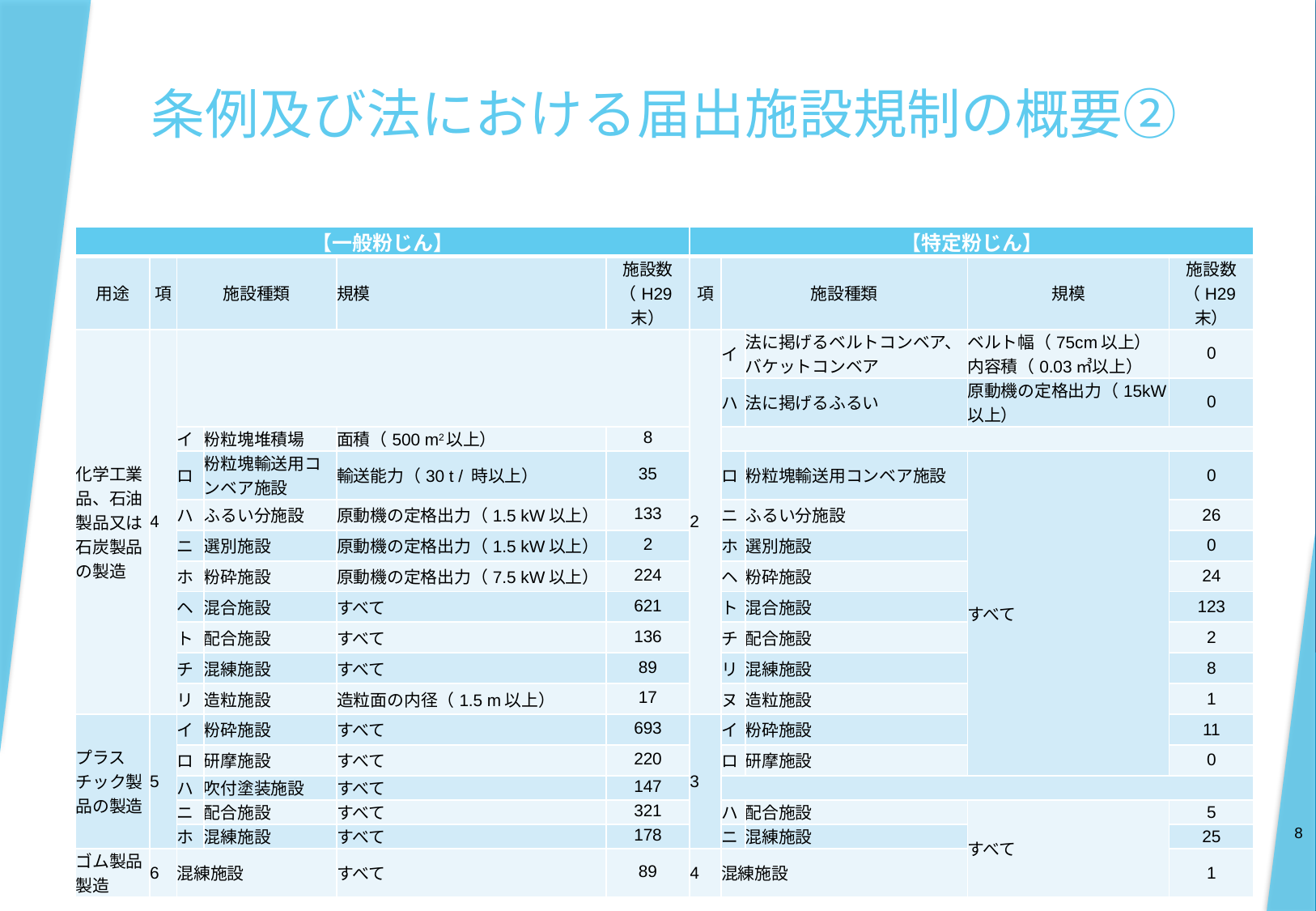

# 条例及び法における届出施設規制の概要②
| 【一般粉じん】 |  |  |  |  |  | 【特定粉じん】 |  |  |  |  |
| --- | --- | --- | --- | --- | --- | --- | --- | --- | --- | --- |
| 用途 | 項 | 施設種類 |  | 規模 | 施設数（H29末） | 項 | 施設種類 |  | 規模 | 施設数（H29末） |
| 化学工業品、石油製品又は石炭製品の製造 | 4 |  |  |  |  | 2 | イ | 法に掲げるベルトコンベア、バケットコンベア | ベルト幅（75cm以上） 内容積（0.03㎥以上） | 0 |
|  |  |  |  |  |  |  | ハ | 法に掲げるふるい | 原動機の定格出力（15kW以上） | 0 |
|  |  | イ | 粉粒塊堆積場 | 面積（500 m2以上） | 8 |  |  |  |  |  |
|  |  | ロ | 粉粒塊輸送用コンベア施設 | 輸送能力（30 t / 時以上） | 35 |  | ロ | 粉粒塊輸送用コンベア施設 | すべて | 0 |
|  |  | ハ | ふるい分施設 | 原動機の定格出力（1.5 kW以上） | 133 |  | ニ | ふるい分施設 |  | 26 |
|  |  | ニ | 選別施設 | 原動機の定格出力（1.5 kW以上） | 2 |  | ホ | 選別施設 |  | 0 |
|  |  | ホ | 粉砕施設 | 原動機の定格出力（7.5 kW以上） | 224 |  | ヘ | 粉砕施設 |  | 24 |
|  |  | ヘ | 混合施設 | すべて | 621 |  | ト | 混合施設 |  | 123 |
|  |  | ト | 配合施設 | すべて | 136 |  | チ | 配合施設 |  | 2 |
|  |  | チ | 混練施設 | すべて | 89 |  | リ | 混練施設 |  | 8 |
|  |  | リ | 造粒施設 | 造粒面の内径（1.5 m以上） | 17 |  | ヌ | 造粒施設 |  | 1 |
| プラスチック製品の製造 | 5 | イ | 粉砕施設 | すべて | 693 | 3 | イ | 粉砕施設 |  | 11 |
|  |  | ロ | 研摩施設 | すべて | 220 |  | ロ | 研摩施設 |  | 0 |
|  |  | ハ | 吹付塗装施設 | すべて | 147 |  |  |  |  |  |
|  |  | ニ | 配合施設 | すべて | 321 |  | ハ | 配合施設 | すべて | 5 |
|  |  | ホ | 混練施設 | すべて | 178 |  | ニ | 混練施設 |  | 25 |
| ゴム製品製造 | 6 | 混練施設 |  | すべて | 89 | 4 | 混練施設 |  |  | 1 |

8